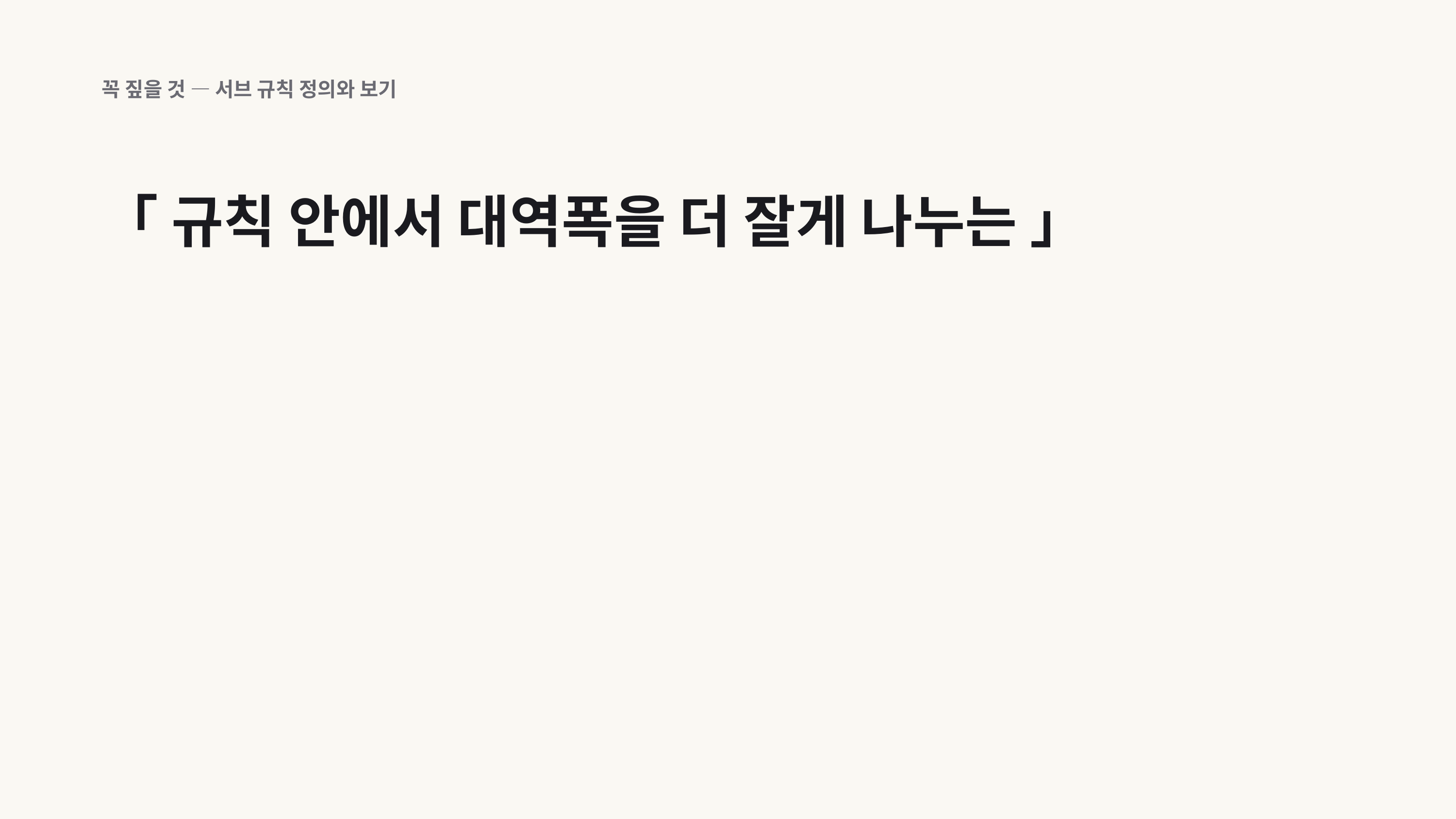

꼭 짚을 것 — 서브 규칙 정의와 보기
「 규칙 안에서 대역폭을 더 잘게 나누는 」